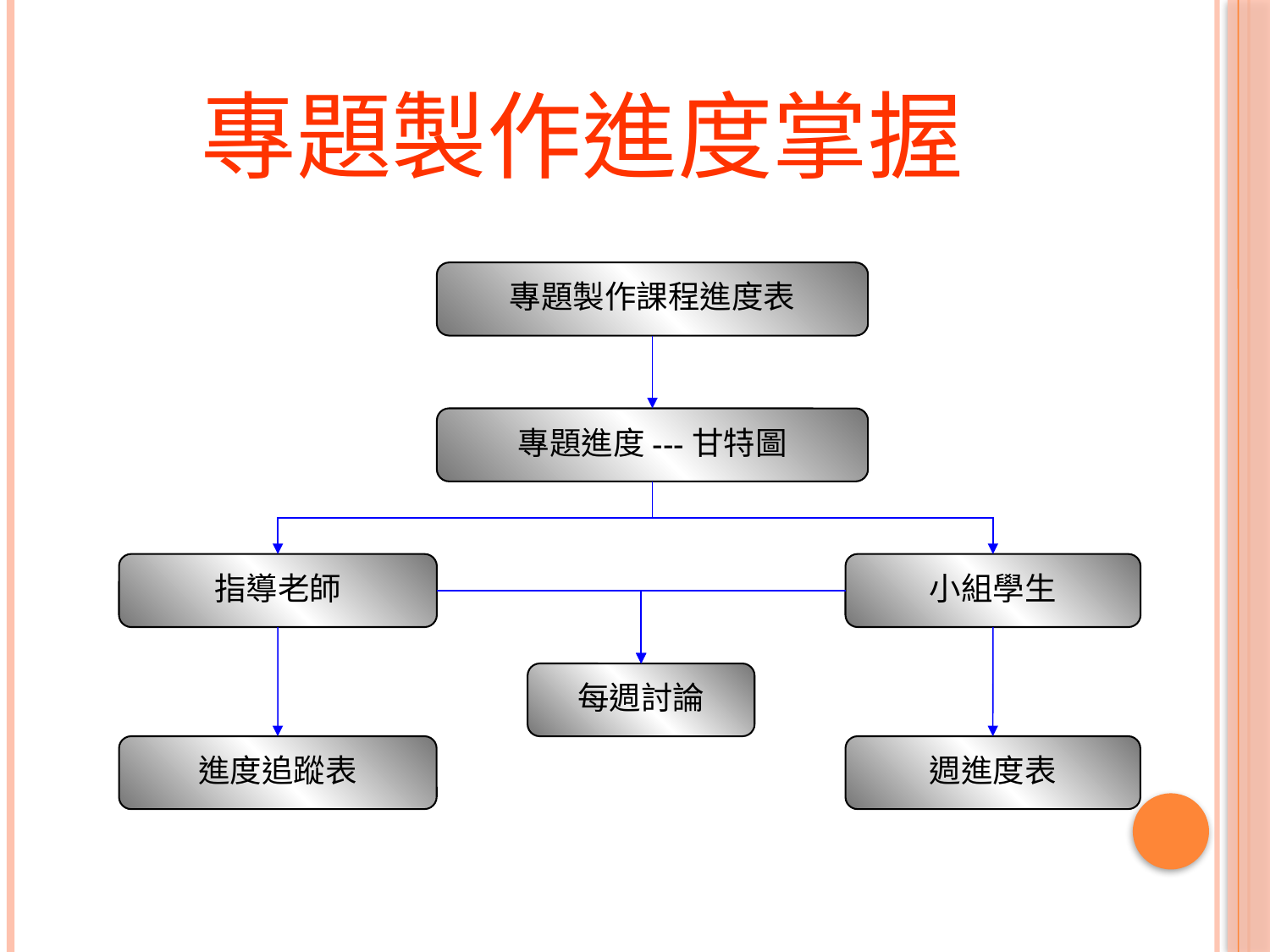

# 專題製作進度掌握

專題製作課程進度表
專題進度---甘特圖
指導老師
小組學生
每週討論
進度追蹤表
週進度表